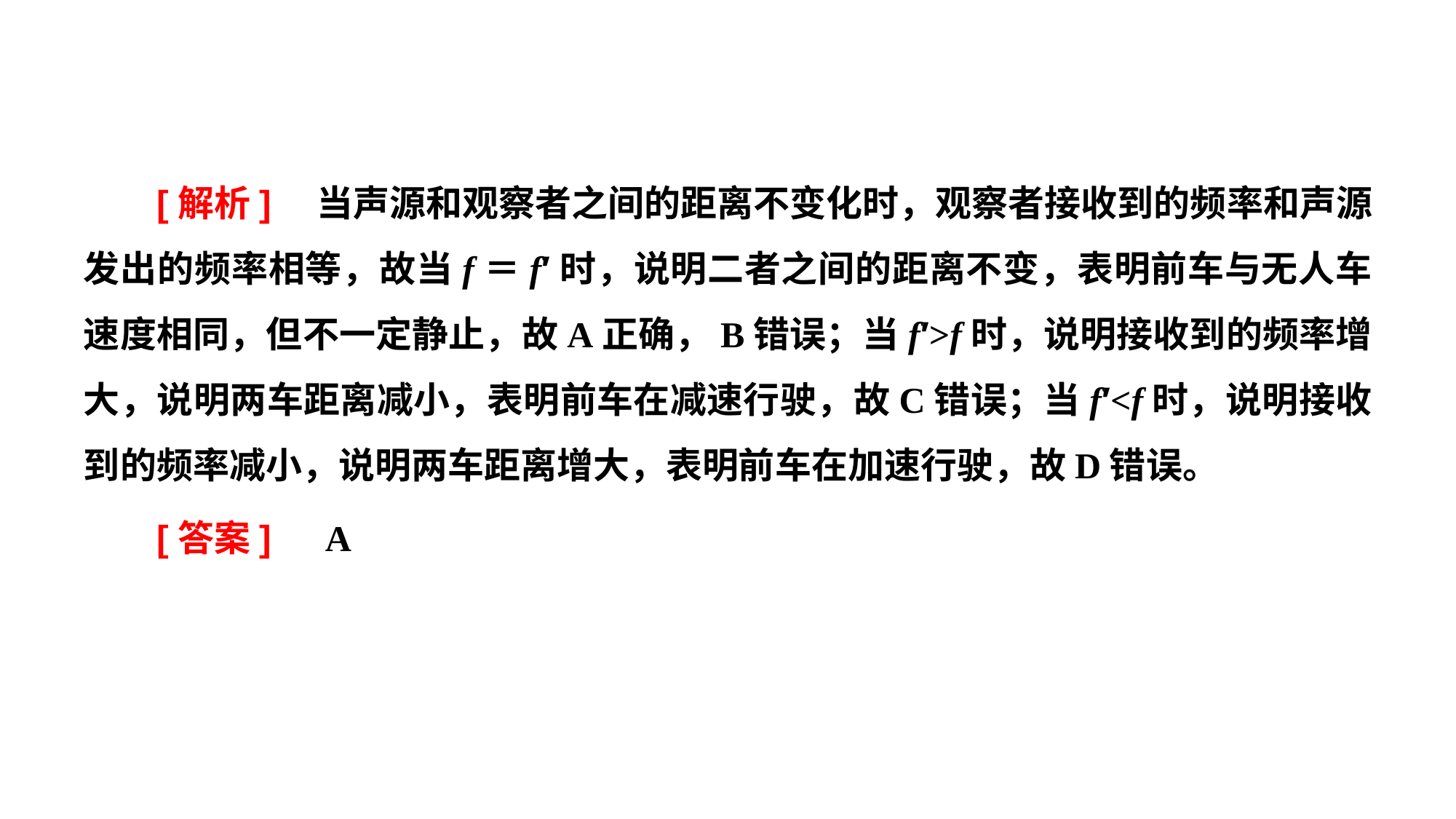

[解析]　当声源和观察者之间的距离不变化时，观察者接收到的频率和声源发出的频率相等，故当f＝f′时，说明二者之间的距离不变，表明前车与无人车速度相同，但不一定静止，故A正确，B错误；当f′>f时，说明接收到的频率增大，说明两车距离减小，表明前车在减速行驶，故C错误；当f′<f时，说明接收到的频率减小，说明两车距离增大，表明前车在加速行驶，故D错误。
[答案]　A